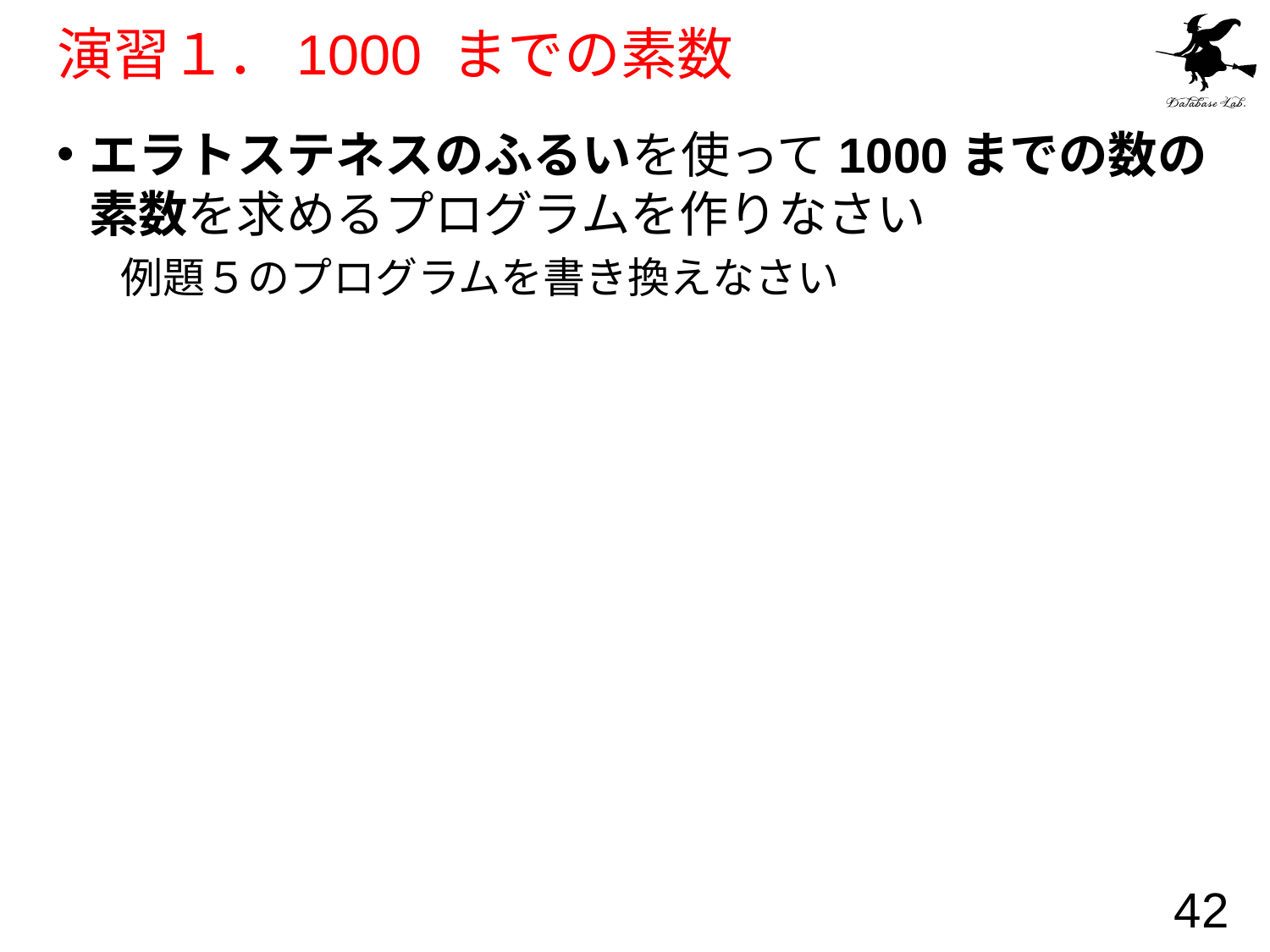

# 演習１．1000 までの素数
エラトステネスのふるいを使って1000までの数の素数を求めるプログラムを作りなさい
例題５のプログラムを書き換えなさい

42